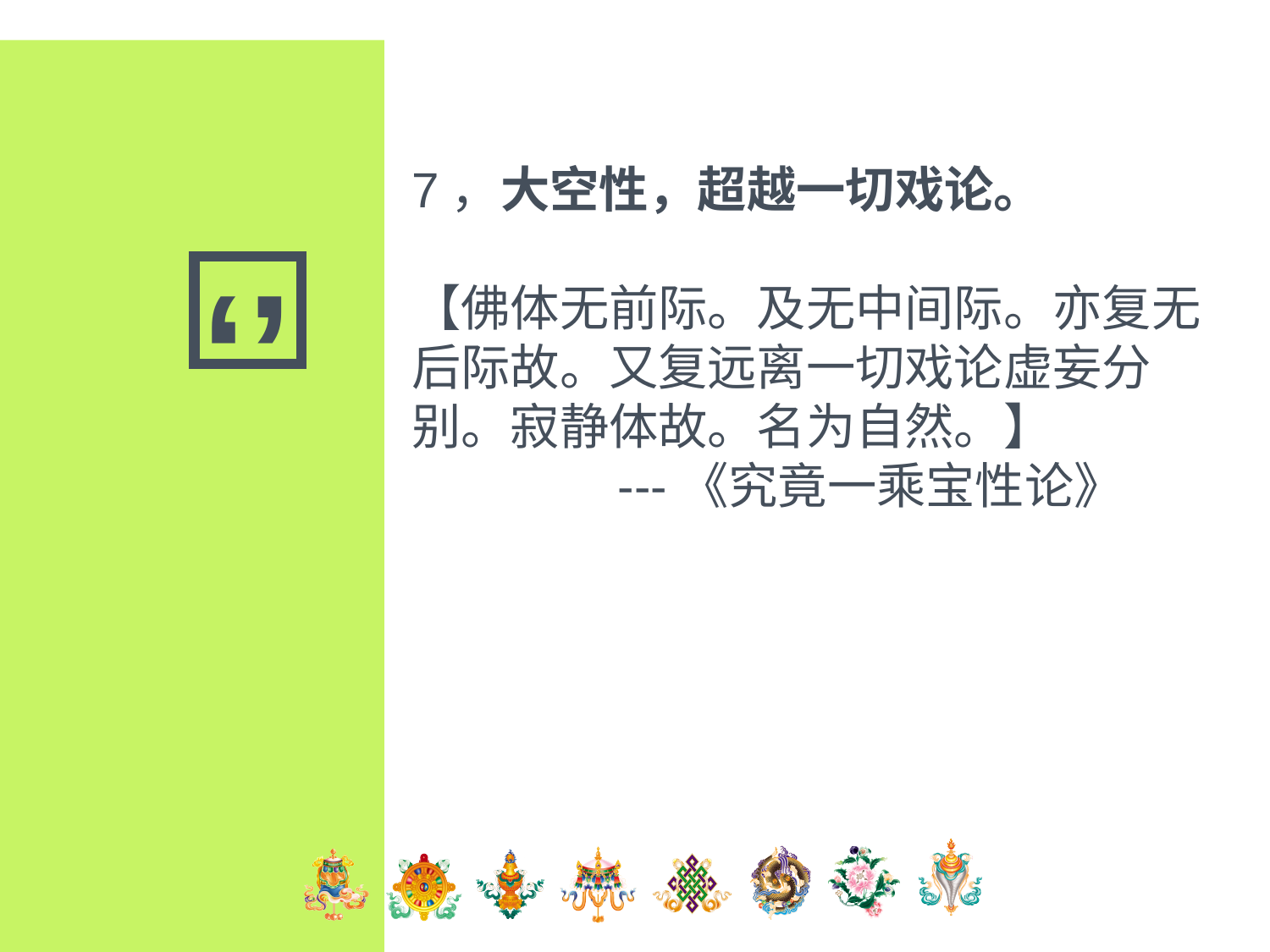

7，大空性，超越一切戏论。

【佛体无前际。及无中间际。亦复无后际故。又复远离一切戏论虚妄分别。寂静体故。名为自然。】
               ---《究竟一乘宝性论》